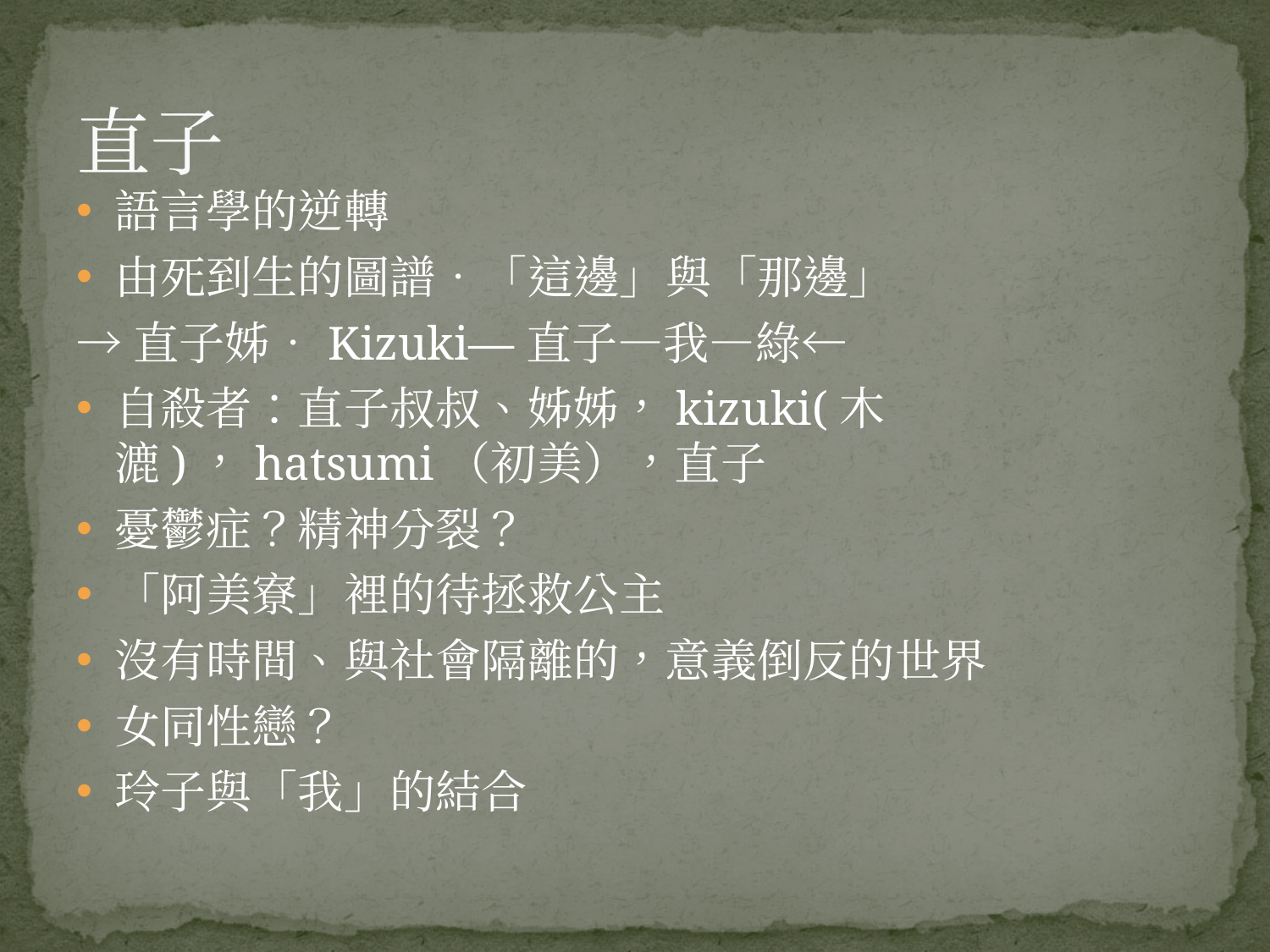

# 直子
語言學的逆轉
由死到生的圖譜‧「這邊」與「那邊」
→直子姊‧Kizuki—直子—我—綠←
自殺者：直子叔叔、姊姊，kizuki(木漉)，hatsumi（初美），直子
憂鬱症？精神分裂？
「阿美寮」裡的待拯救公主
沒有時間、與社會隔離的，意義倒反的世界
女同性戀？
玲子與「我」的結合